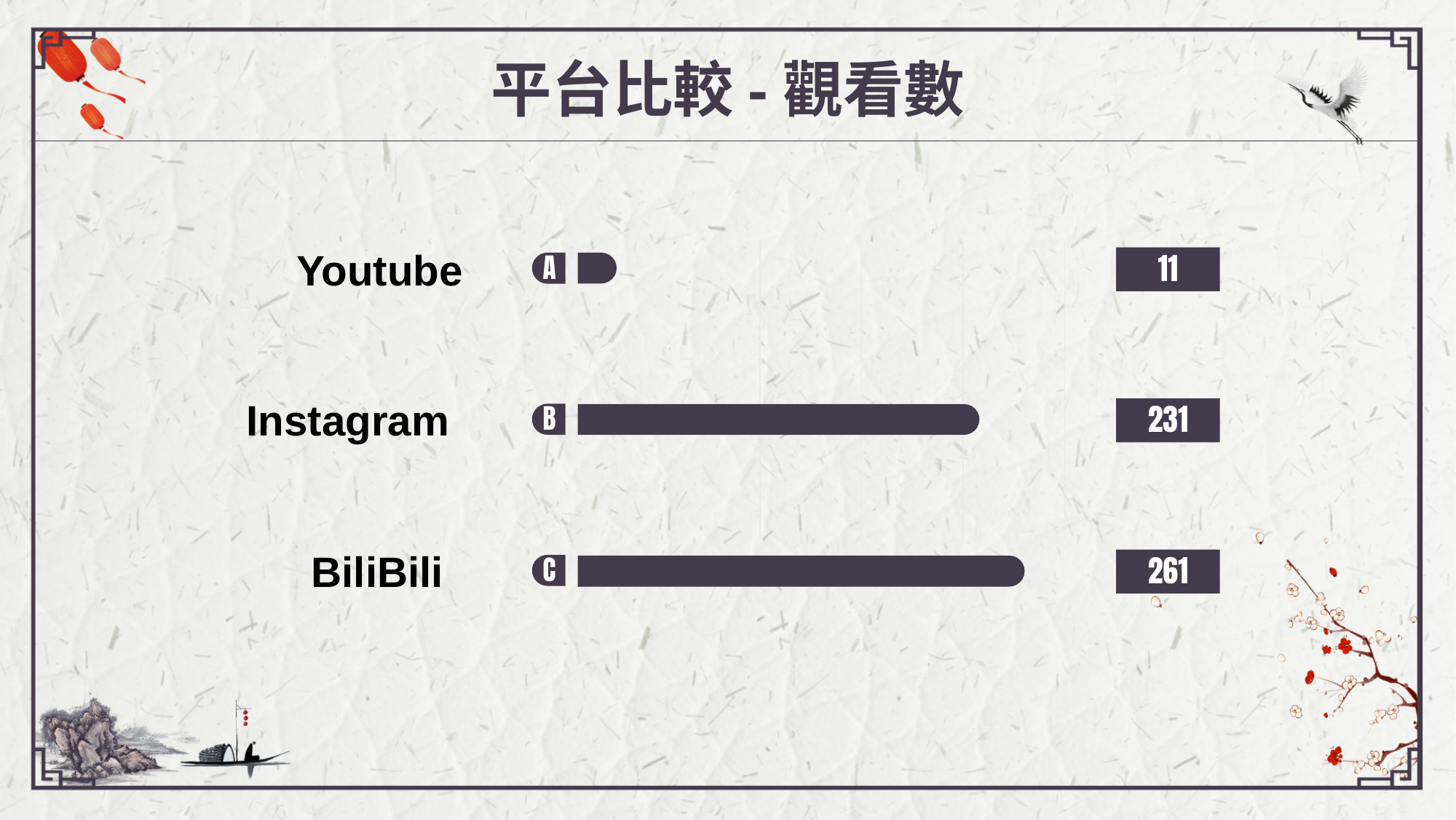

平台比較-觀看數
Youtube
11

A
Instagram

231
B
BiliBili

261
C